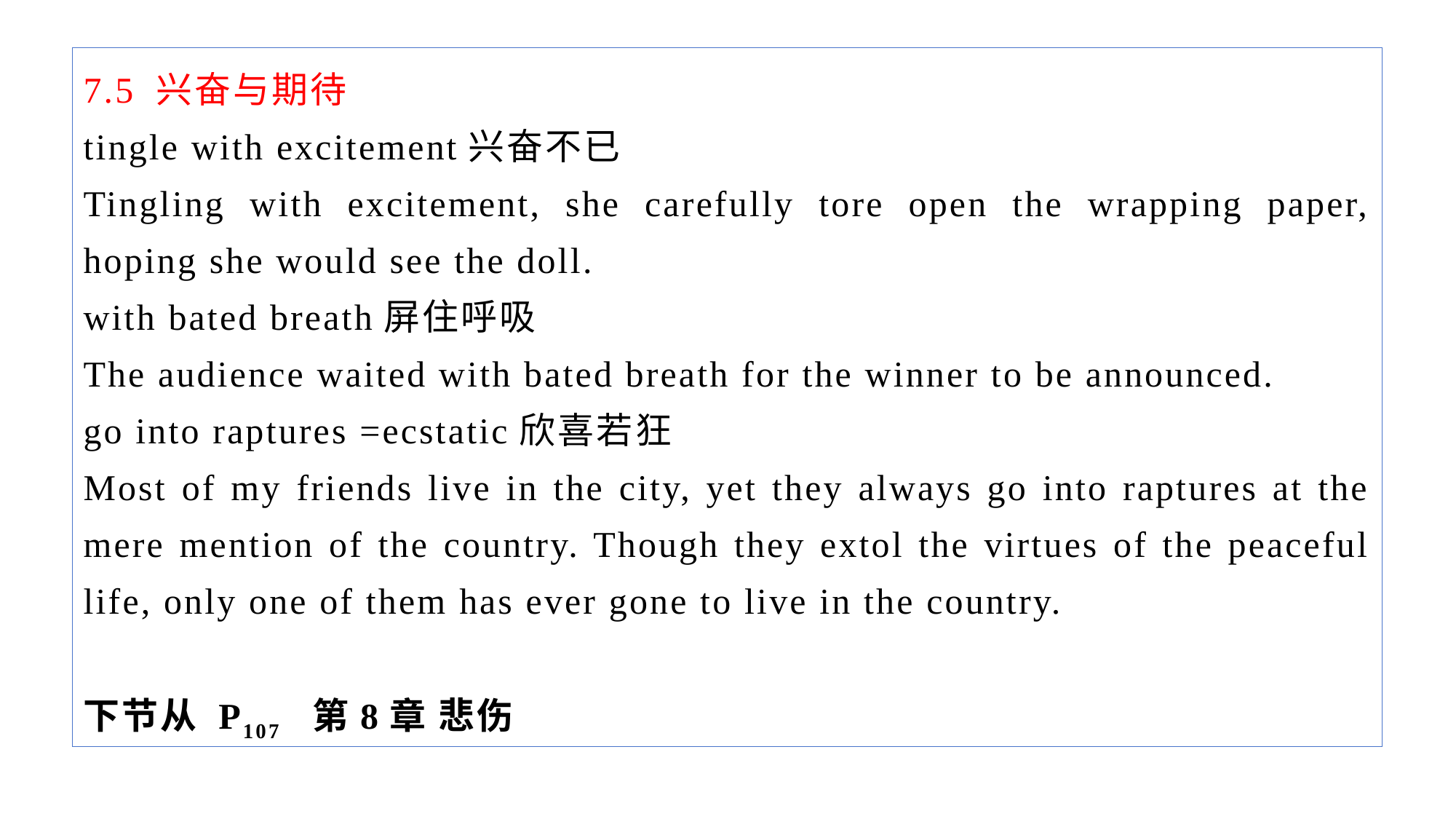

7.5 兴奋与期待
tingle with excitement兴奋不已
Tingling with excitement, she carefully tore open the wrapping paper, hoping she would see the doll.
with bated breath屏住呼吸
The audience waited with bated breath for the winner to be announced.
go into raptures =ecstatic欣喜若狂
Most of my friends live in the city, yet they always go into raptures at the mere mention of the country. Though they extol the virtues of the peaceful life, only one of them has ever gone to live in the country.

下节从 P107  第8章 悲伤